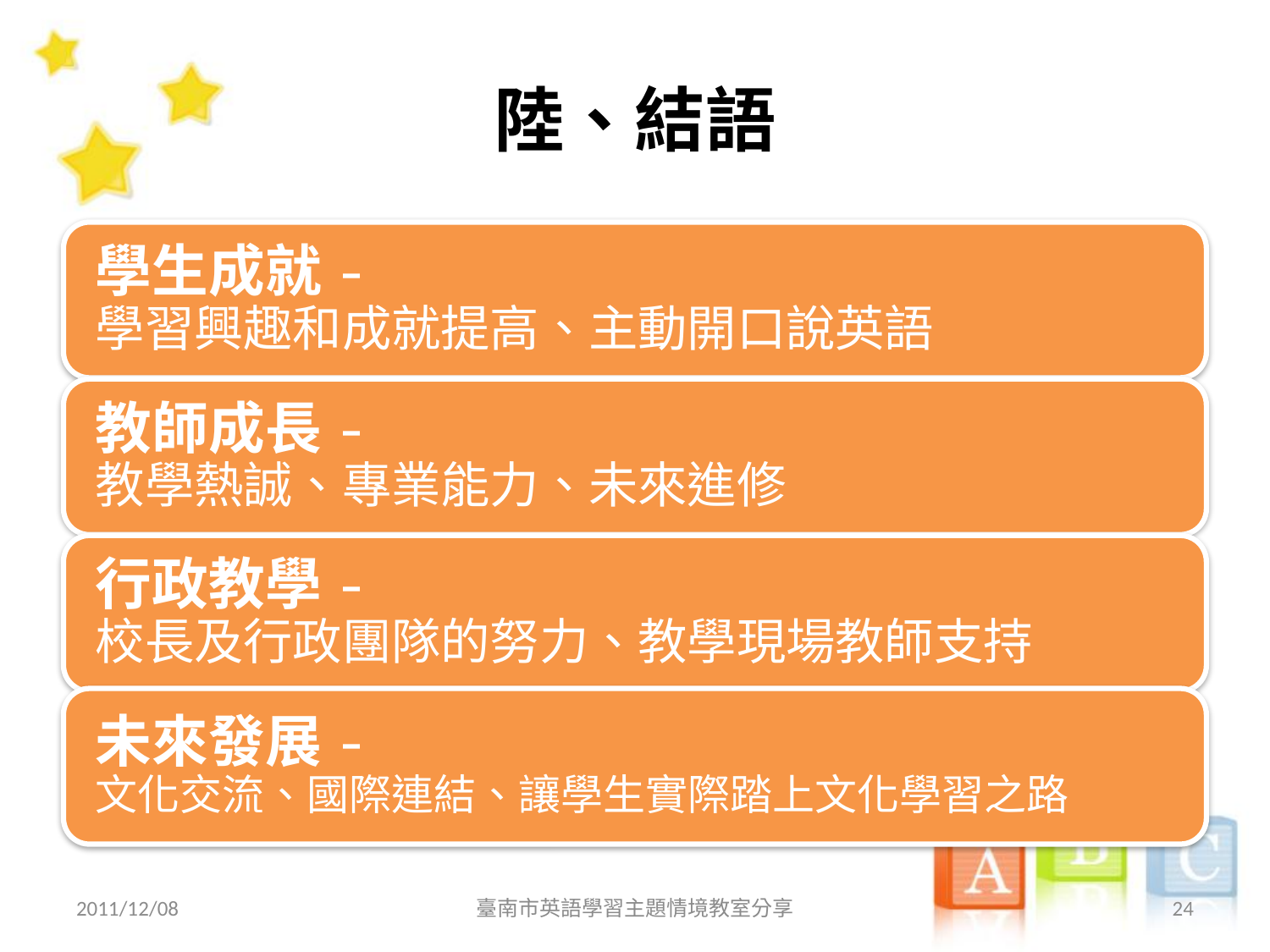

# 陸、結語
學生成就-
學習興趣和成就提高、主動開口說英語
教師成長-
教學熱誠、專業能力、未來進修
行政教學-
校長及行政團隊的努力、教學現場教師支持
未來發展-
文化交流、國際連結、讓學生實際踏上文化學習之路
2011/12/08
臺南市英語學習主題情境教室分享
24